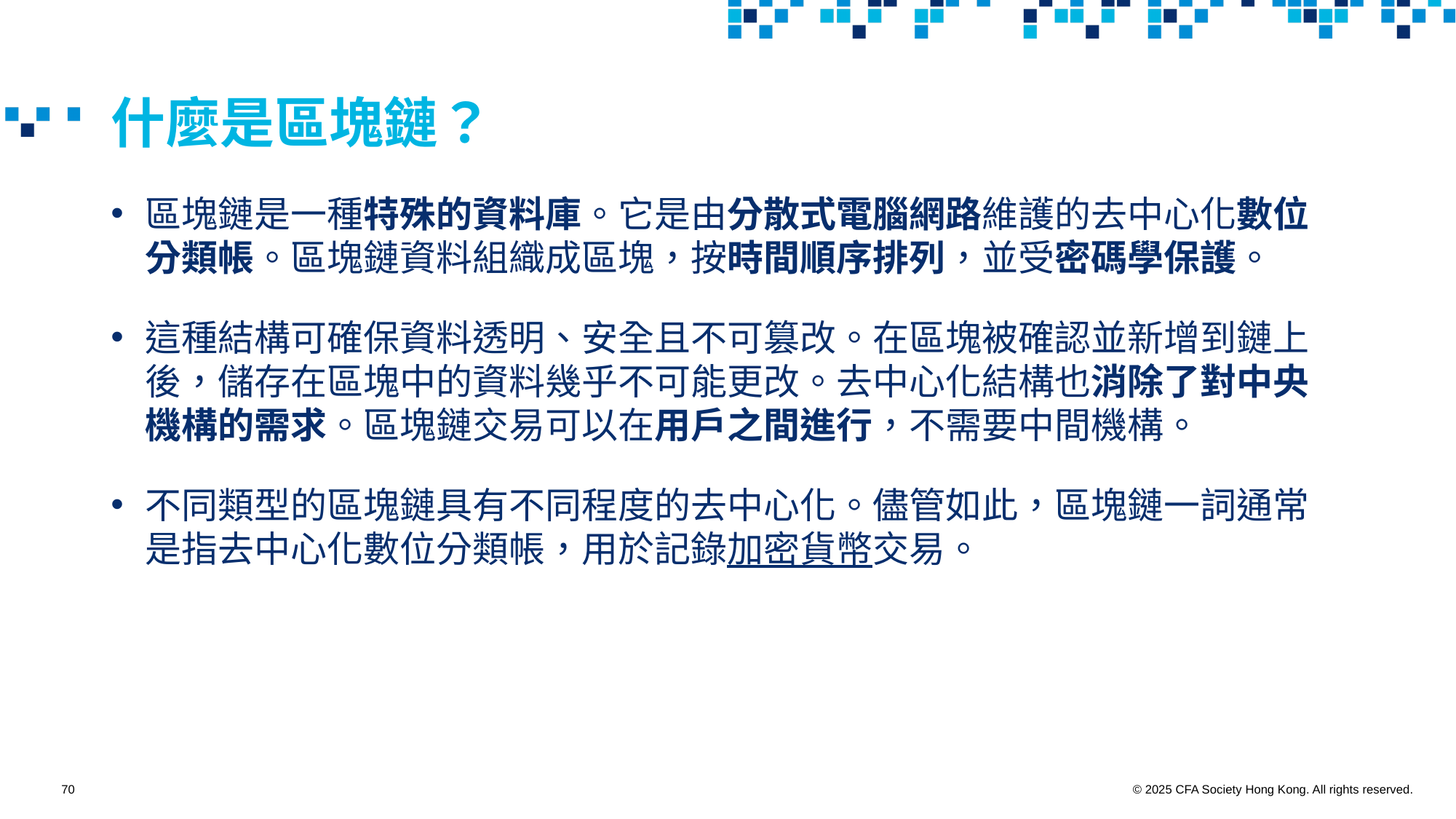

# 什麼是區塊鏈？
區塊鏈是一種特殊的資料庫。它是由分散式電腦網路維護的去中心化數位分類帳。區塊鏈資料組織成區塊，按時間順序排列，並受密碼學保護。
這種結構可確保資料透明、安全且不可篡改。在區塊被確認並新增到鏈上後，儲存在區塊中的資料幾乎不可能更改。去中心化結構也消除了對中央機構的需求。區塊鏈交易可以在用戶之間進行，不需要中間機構。
不同類型的區塊鏈具有不同程度的去中心化。儘管如此，區塊鏈一詞通常是指去中心化數位分類帳，用於記錄加密貨幣交易。
70
© 2025 CFA Society Hong Kong. All rights reserved.